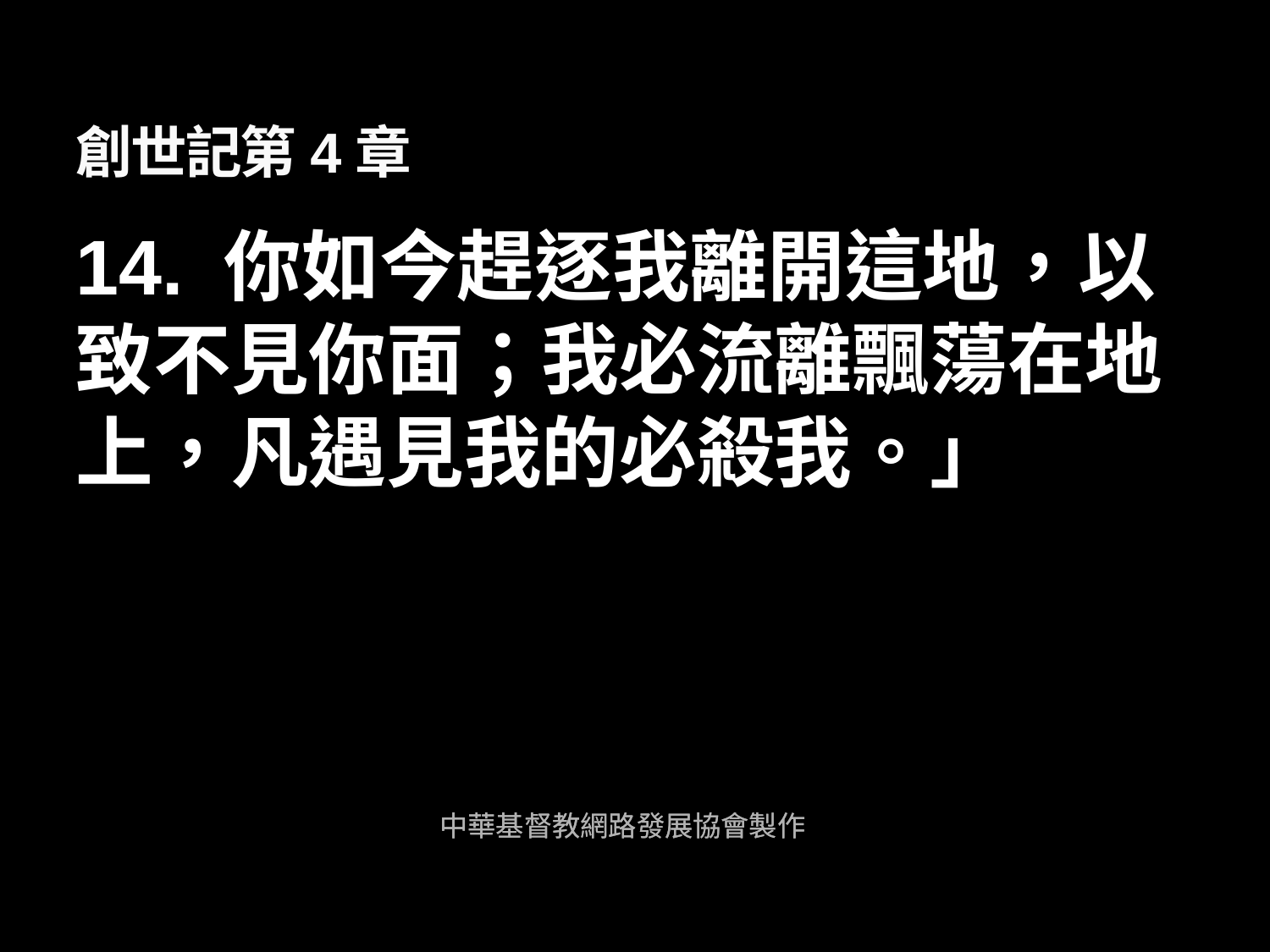

# 創世記第4章
14. 你如今趕逐我離開這地，以致不見你面；我必流離飄蕩在地上，凡遇見我的必殺我。」